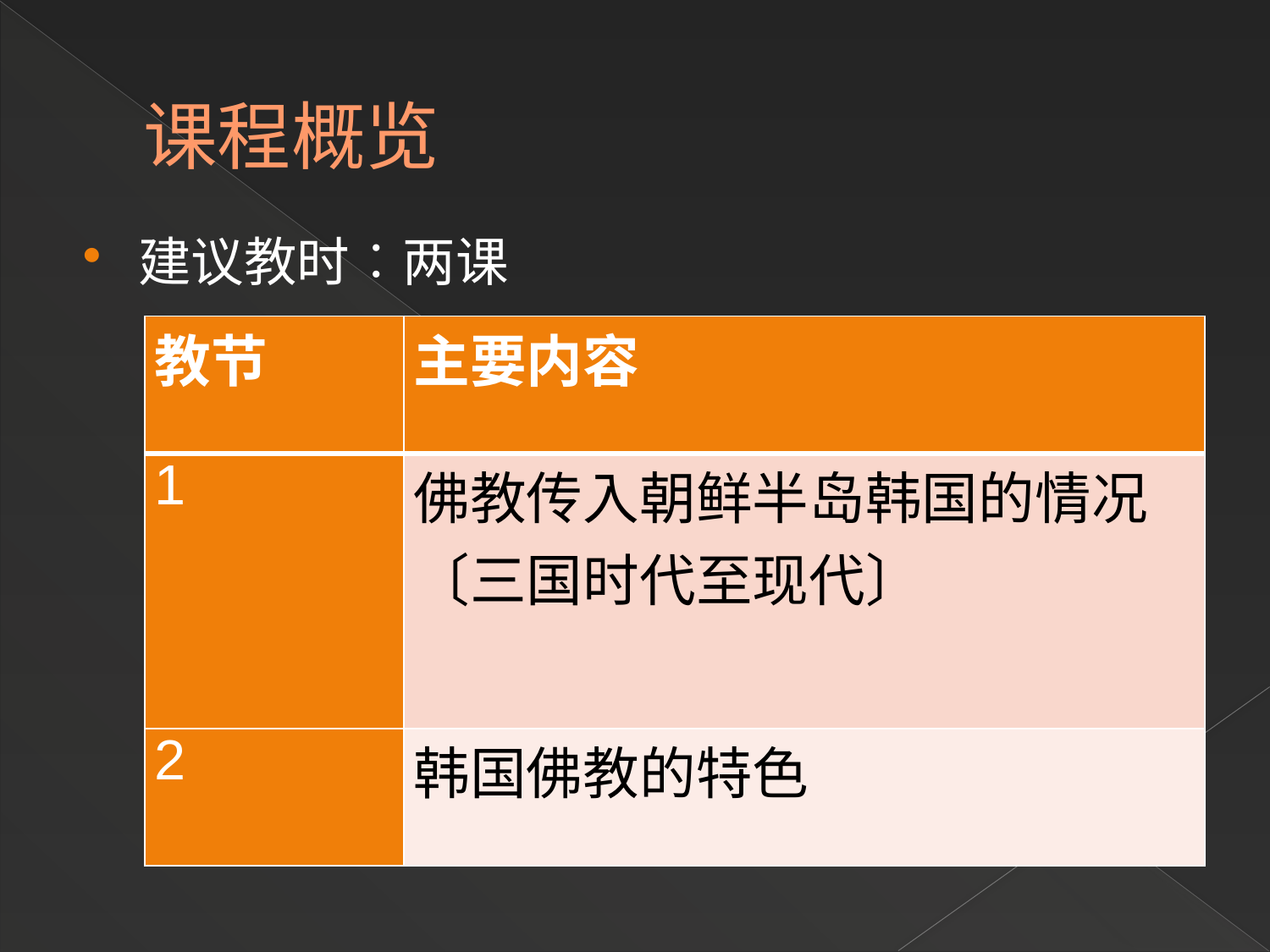

# 课程概览
建议教时︰两课

| 教节 | 主要内容 |
| --- | --- |
| 1 | 佛教传入朝鲜半岛韩国的情况 〔三国时代至现代〕 |
| 2 | 韩国佛教的特色 |